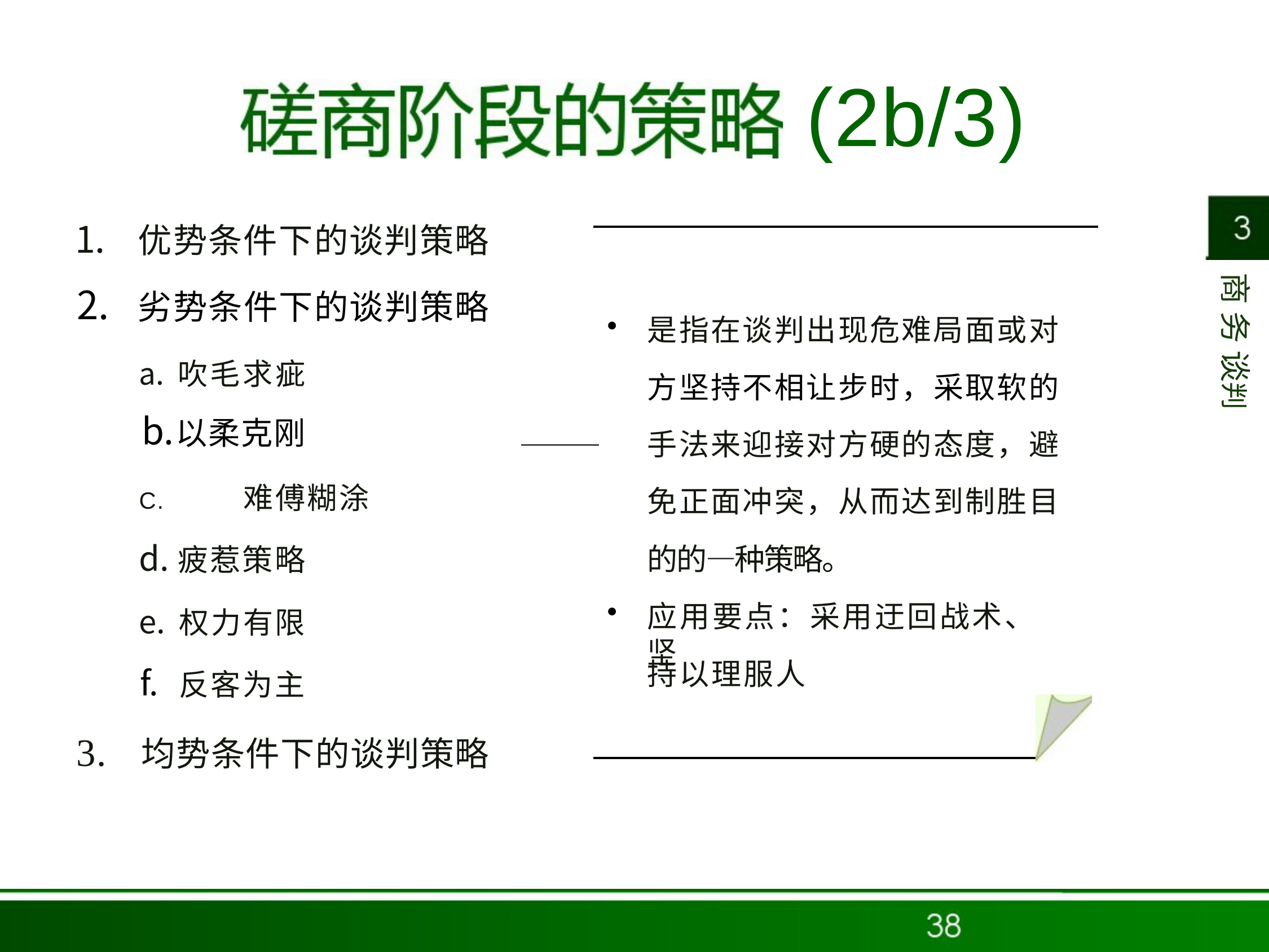

# (2b/3)

优势条件下的谈判策略
劣势条件下的谈判策略
吹毛求疵
以柔克刚
C.	难傅糊涂
疲惹策略
权力有限
反客为主
3.	均势条件下的谈判策略

商 务 谈判
是指在谈判出现危难局面或对 方坚持不相让步时，采取软的 手法来迎接对方硬的态度，避 免正面冲突，从而达到制胜目 的的—种策略。
应用要点：采用迂回战术、坚

持以理服人